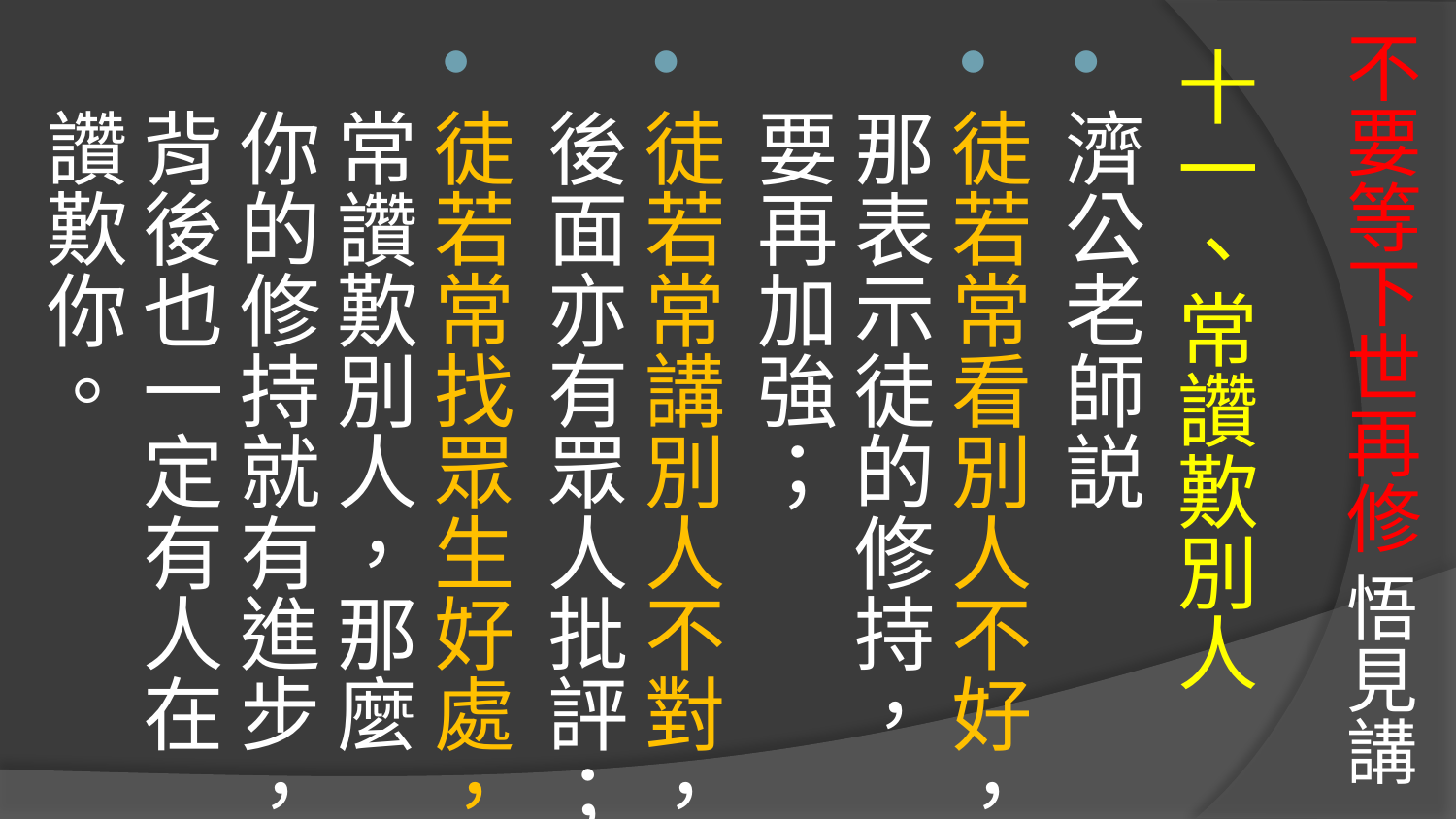

# 不要等下世再修 悟見講
十一、常讚歎別人
濟公老師説
徒若常看別人不好，那表示徒的修持，要再加強；
徒若常講別人不對，後面亦有眾人批評；
徒若常找眾生好處，常讚歎別人，那麼你的修持就有進步，背後也一定有人在讚歎你。